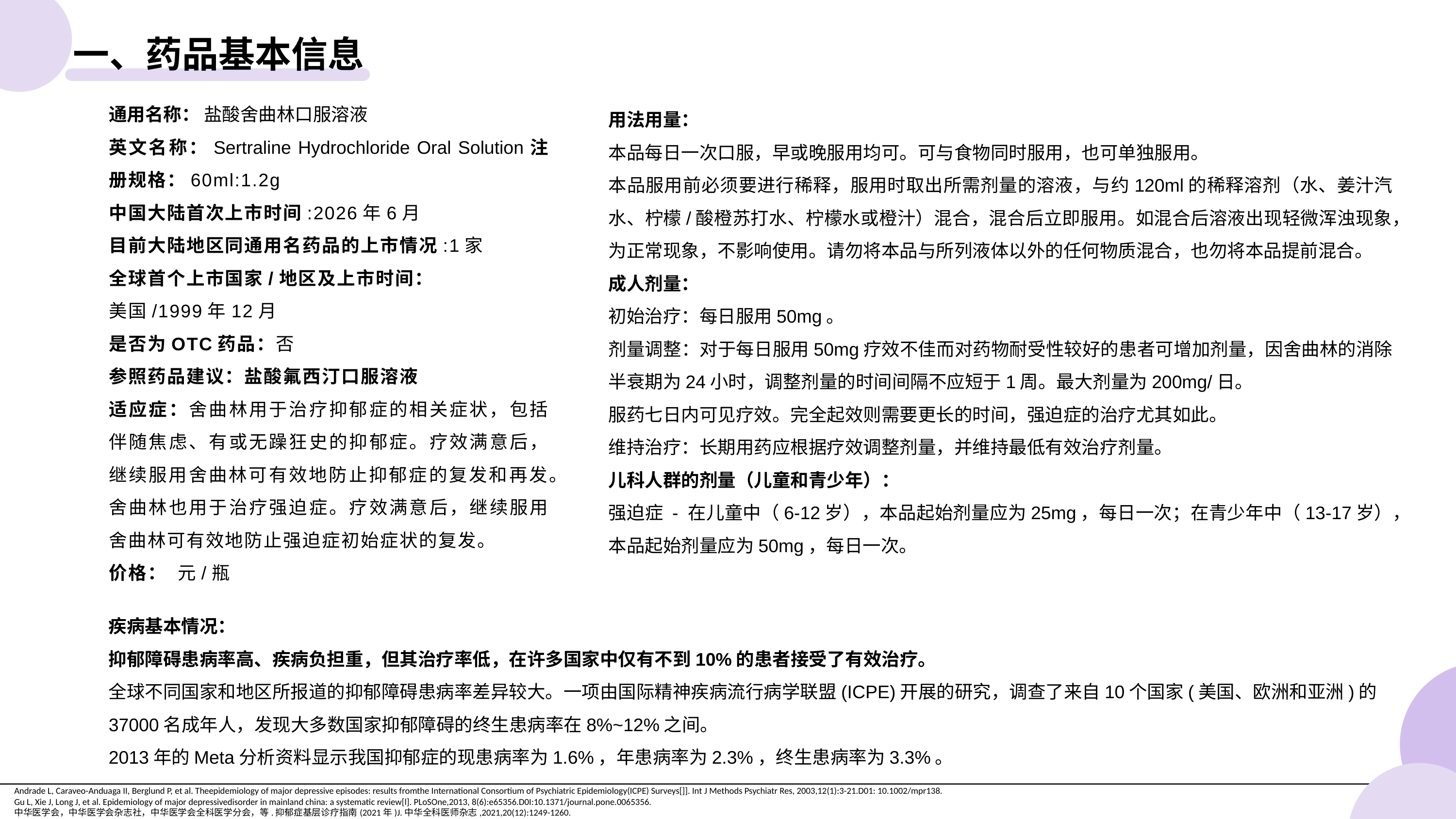

一、药品基本信息

通用名称： 盐酸舍曲林口服溶液
英文名称：Sertraline Hydrochloride Oral Solution注册规格：60ml:1.2g
中国大陆首次上市时间:2026年6月
目前大陆地区同通用名药品的上市情况:1家
全球首个上市国家/地区及上市时间：
美国/1999年12月
是否为OTC药品：否
参照药品建议：盐酸氟西汀口服溶液
适应症：舍曲林用于治疗抑郁症的相关症状，包括伴随焦虑、有或无躁狂史的抑郁症。疗效满意后，继续服用舍曲林可有效地防止抑郁症的复发和再发。舍曲林也用于治疗强迫症。疗效满意后，继续服用舍曲林可有效地防止强迫症初始症状的复发。
价格：  元/瓶
用法用量：
本品每日一次口服，早或晚服用均可。可与食物同时服用，也可单独服用。
本品服用前必须要进行稀释，服用时取出所需剂量的溶液，与约120ml的稀释溶剂（水、姜汁汽水、柠檬/酸橙苏打水、柠檬水或橙汁）混合，混合后立即服用。如混合后溶液出现轻微浑浊现象，为正常现象，不影响使用。请勿将本品与所列液体以外的任何物质混合，也勿将本品提前混合。
成人剂量：
初始治疗：每日服用50mg。
剂量调整：对于每日服用50mg疗效不佳而对药物耐受性较好的患者可增加剂量，因舍曲林的消除半衰期为24小时，调整剂量的时间间隔不应短于1周。最大剂量为200mg/日。
服药七日内可见疗效。完全起效则需要更长的时间，强迫症的治疗尤其如此。
维持治疗：长期用药应根据疗效调整剂量，并维持最低有效治疗剂量。
儿科人群的剂量（儿童和青少年）：
强迫症 - 在儿童中（6-12岁），本品起始剂量应为25mg，每日一次；在青少年中（13-17岁），本品起始剂量应为50mg，每日一次。

疾病基本情况：
抑郁障碍患病率高、疾病负担重，但其治疗率低，在许多国家中仅有不到10%的患者接受了有效治疗。
全球不同国家和地区所报道的抑郁障碍患病率差异较大。一项由国际精神疾病流行病学联盟(ICPE)开展的研究，调查了来自10个国家(美国、欧洲和亚洲)的37000名成年人，发现大多数国家抑郁障碍的终生患病率在8%~12%之间。
2013年的Meta分析资料显示我国抑郁症的现患病率为1.6%，年患病率为2.3%，终生患病率为3.3%。

Andrade L, Caraveo-Anduaga II, Berglund P, et al. Theepidemiology of major depressive episodes: results fromthe International Consortium of Psychiatric Epidemiology(ICPE) Surveys[]]. Int J Methods Psychiatr Res, 2003,12(1):3-21.D01: 10.1002/mpr138.
Gu L, Xie J, Long J, et al. Epidemiology of major depressivedisorder in mainland china: a systematic review[l]. PLoSOne,2013, 8(6):e65356.D0I:10.1371/journal.pone.0065356.
中华医学会，中华医学会杂志社，中华医学会全科医学分会，等.抑郁症基层诊疗指南(2021年)J.中华全科医师杂志,2021,20(12):1249-1260.